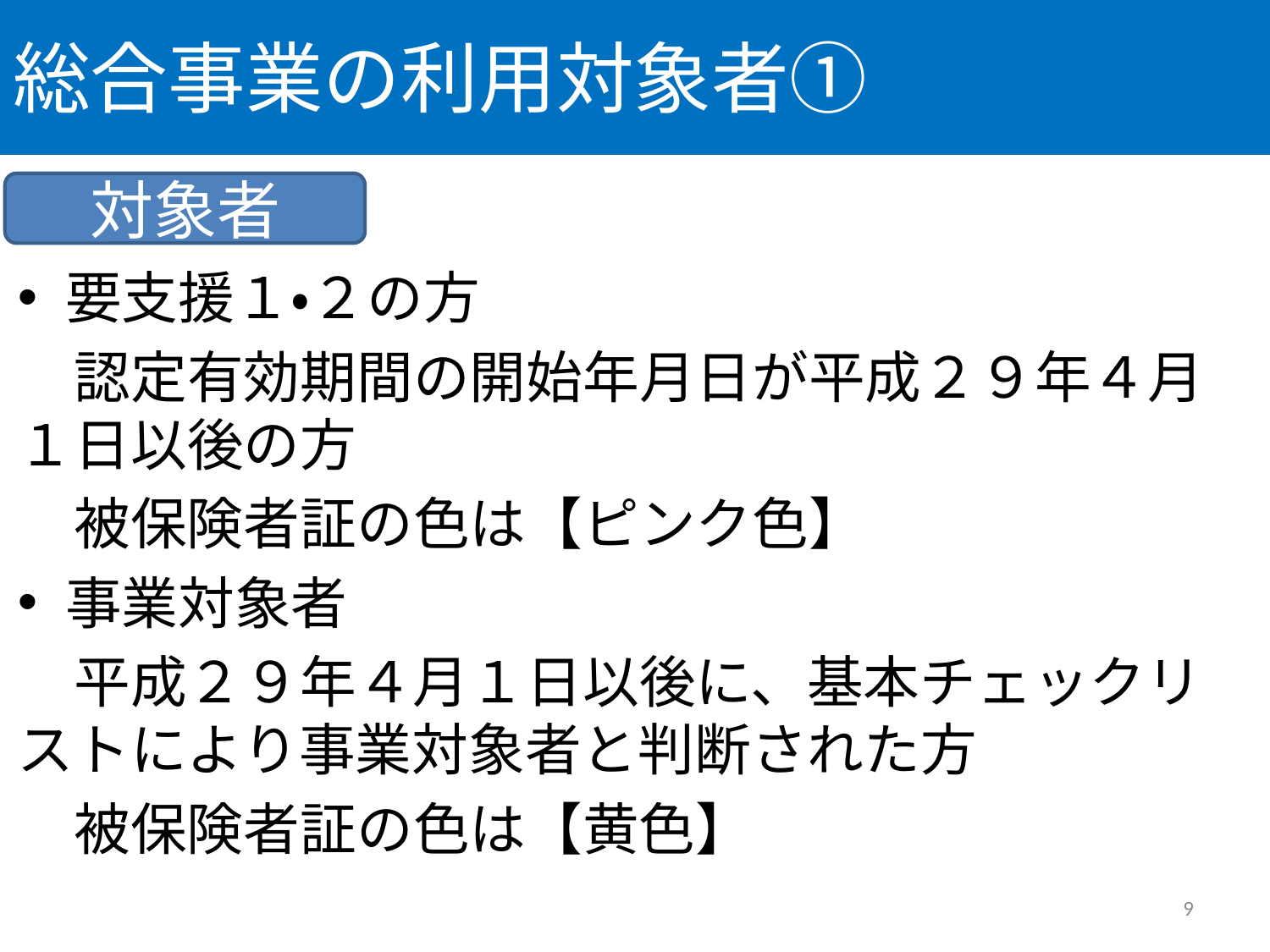

# 総合事業の利用対象者①
対象者
要支援１・２の方
　認定有効期間の開始年月日が平成２９年４月１日以後の方
　被保険者証の色は【ピンク色】
事業対象者
　平成２９年４月１日以後に、基本チェックリストにより事業対象者と判断された方
　被保険者証の色は【黄色】
9